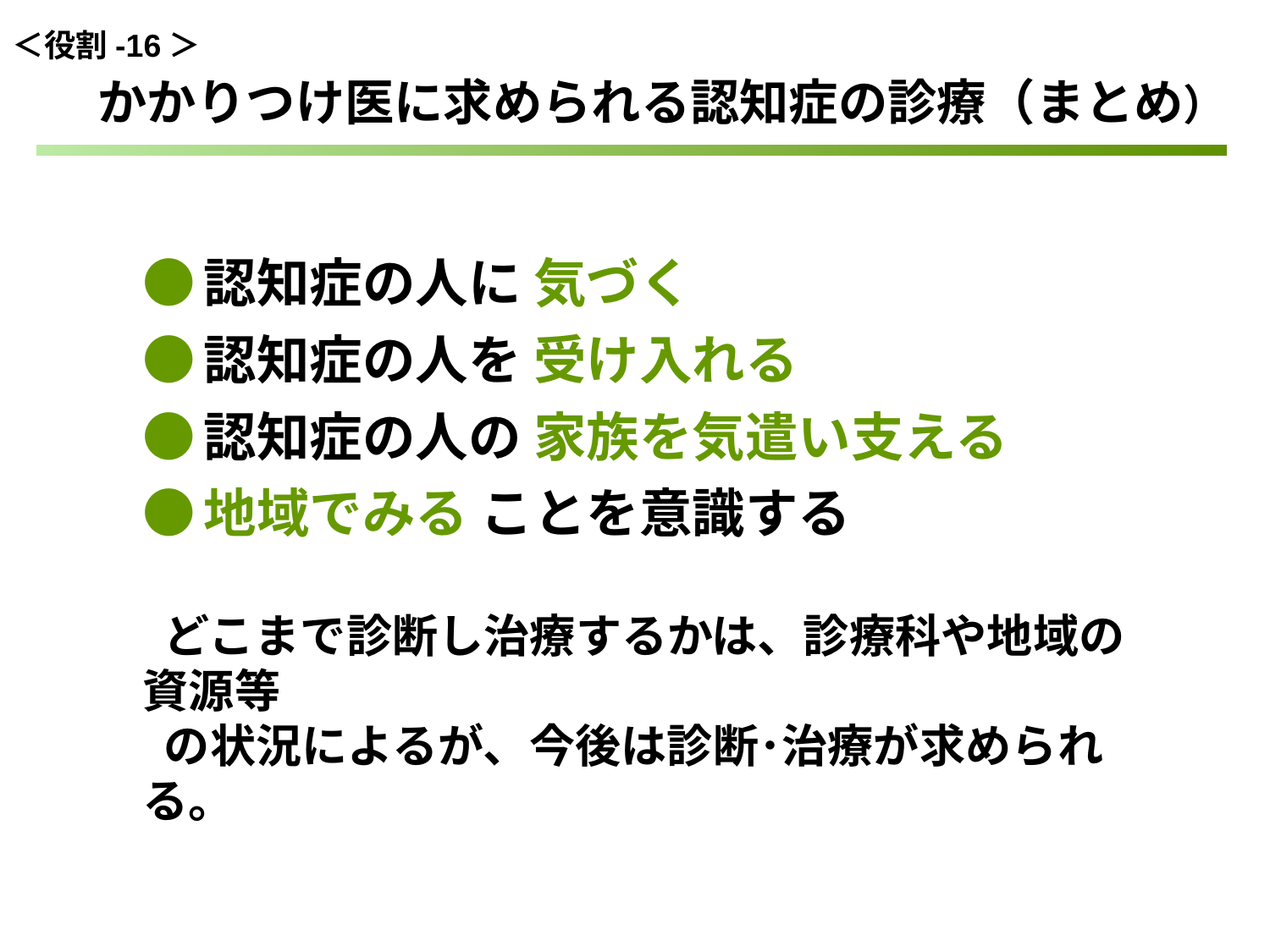

＜役割-16＞
かかりつけ医に求められる認知症の診療（まとめ）

● 認知症の人に 気づく
● 認知症の人を 受け入れる
● 認知症の人の 家族を気遣い支える
● 地域でみる ことを意識する

 どこまで診断し治療するかは、診療科や地域の資源等
 の状況によるが、今後は診断･治療が求められる。